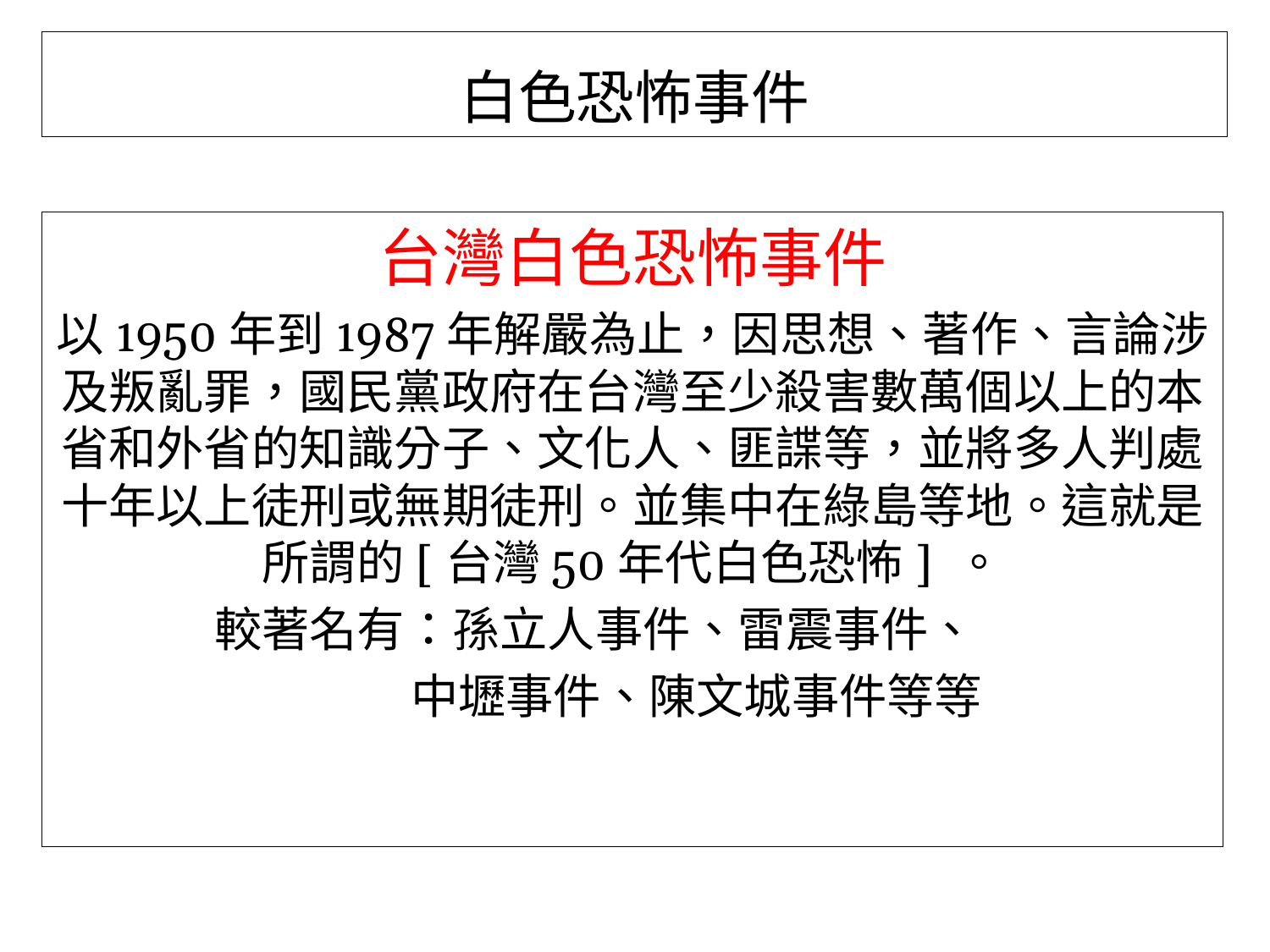

白色恐怖事件
台灣白色恐怖事件
以1950年到1987年解嚴為止，因思想、著作、言論涉及叛亂罪，國民黨政府在台灣至少殺害數萬個以上的本省和外省的知識分子、文化人、匪諜等，並將多人判處十年以上徒刑或無期徒刑。並集中在綠島等地。這就是所謂的[台灣50年代白色恐怖] 。
較著名有：孫立人事件、雷震事件、
           中壢事件、陳文城事件等等